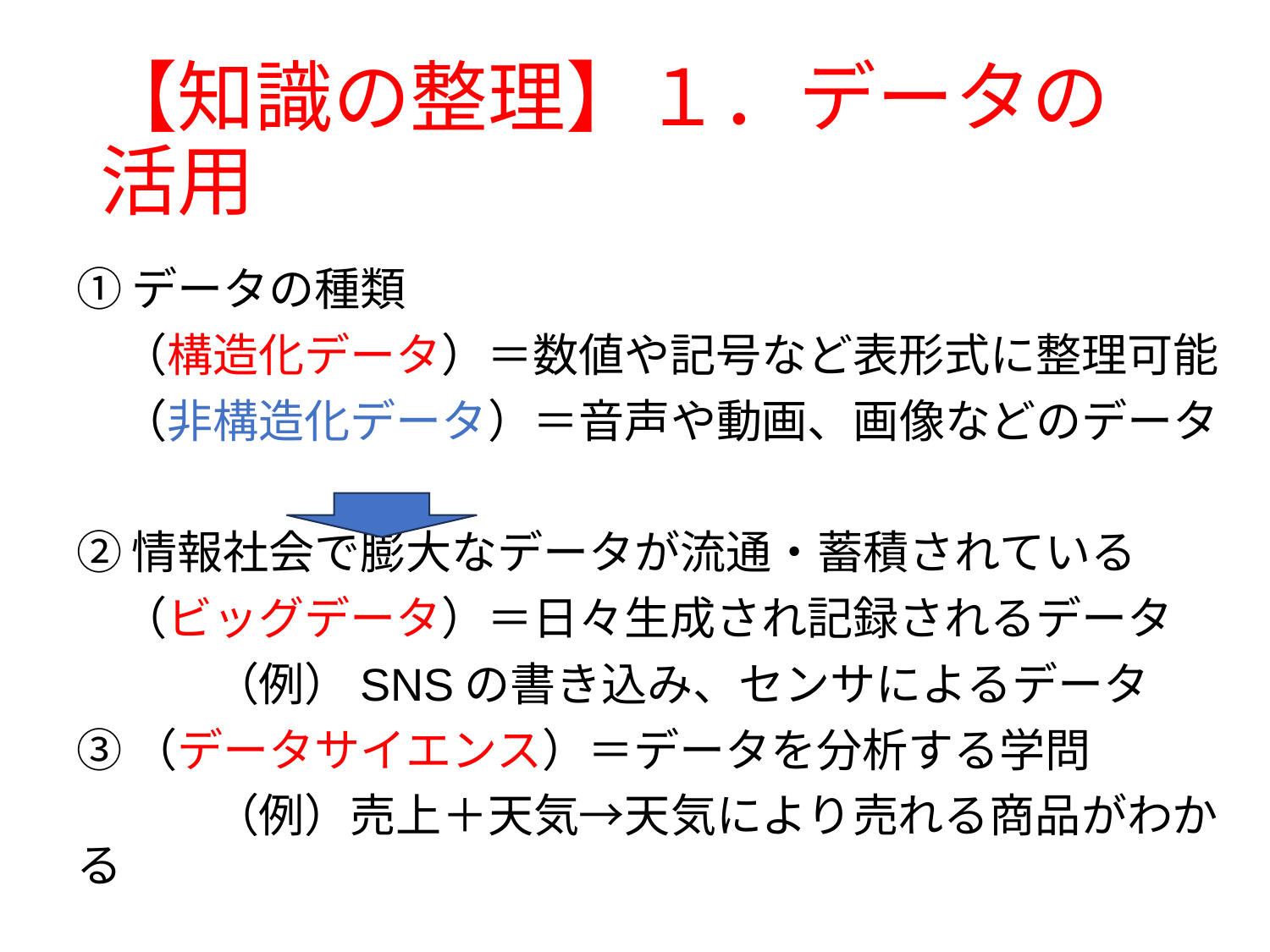

# 【知識の整理】１．データの活用
①データの種類
　（構造化データ）＝数値や記号など表形式に整理可能
　（非構造化データ）＝音声や動画、画像などのデータ

②情報社会で膨大なデータが流通・蓄積されている
　（ビッグデータ）＝日々生成され記録されるデータ
　　　（例）SNSの書き込み、センサによるデータ
③（データサイエンス）＝データを分析する学問
　　　（例）売上＋天気→天気により売れる商品がわかる